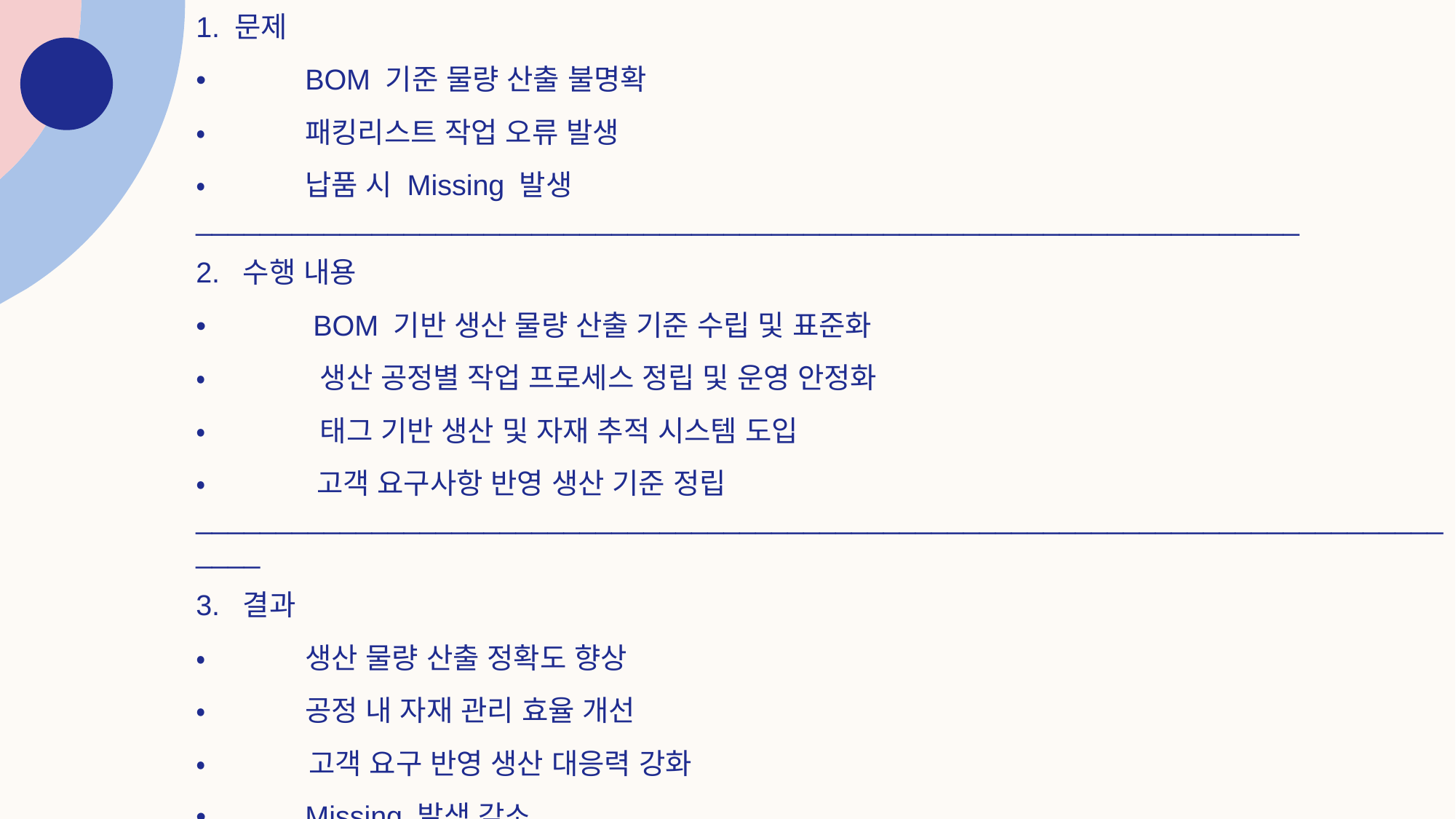

1. 문제
•	BOM 기준 물량 산출 불명확
•	패킹리스트 작업 오류 발생
•	납품 시 Missing 발생
_____________________________________________________________________
2.  수행 내용
•	 BOM 기반 생산 물량 산출 기준 수립 및 표준화
•	 생산 공정별 작업 프로세스 정립 및 운영 안정화
•	 태그 기반 생산 및 자재 추적 시스템 도입
•             고객 요구사항 반영 생산 기준 정립 __________________________________________________________________________________
3.  결과
•	생산 물량 산출 정확도 향상
•	공정 내 자재 관리 효율 개선
•            고객 요구 반영 생산 대응력 강화
•	Missing 발생 감소